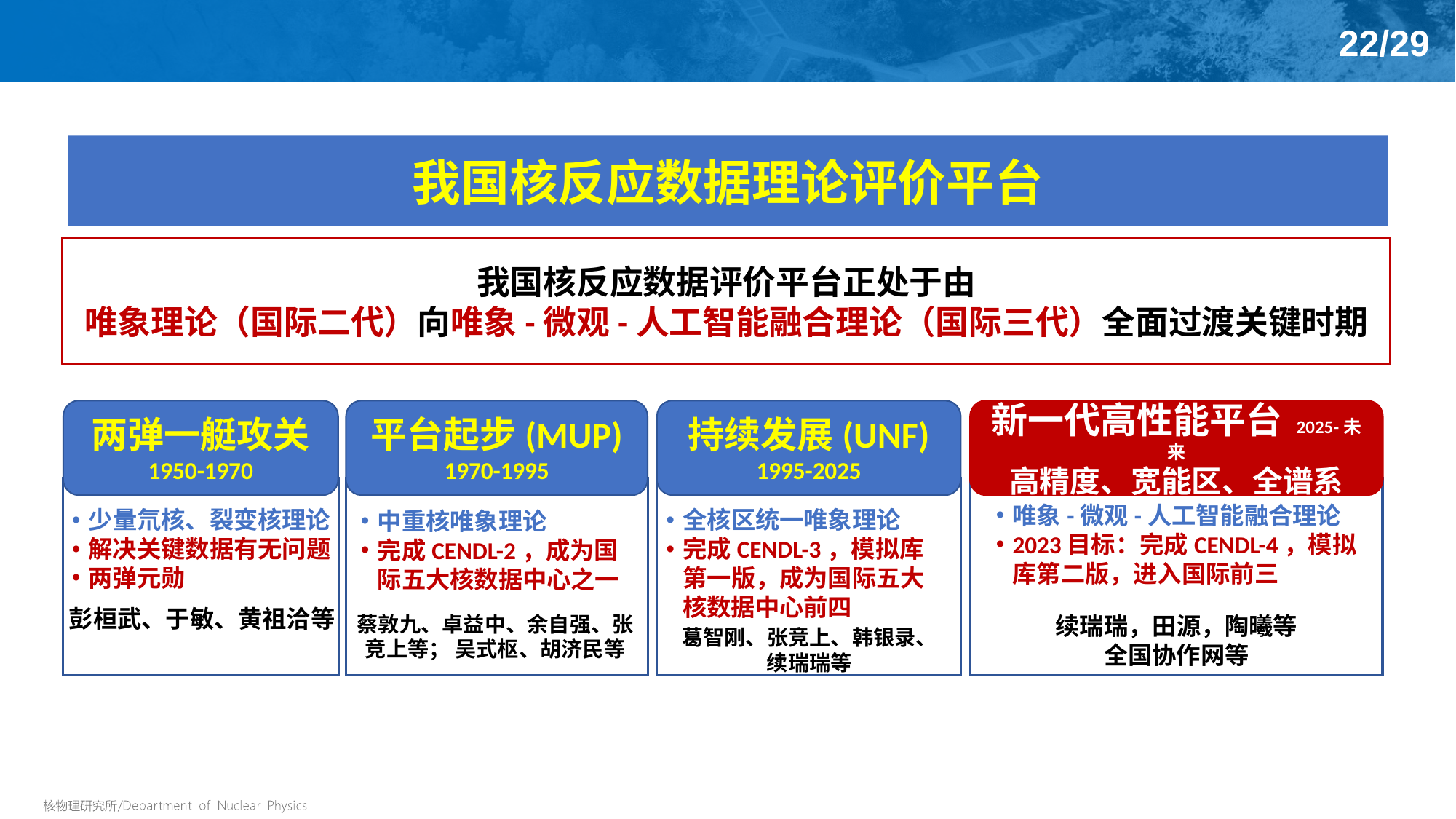

22/29
我国核反应数据理论评价平台
我国核反应数据评价平台正处于由
唯象理论（国际二代）向唯象-微观-人工智能融合理论（国际三代）全面过渡关键时期
两弹一艇攻关
1950-1970
平台起步(MUP)
1970-1995
持续发展(UNF)
1995-2025
新一代高性能平台 2025-未来
高精度、宽能区、全谱系

唯象-微观-人工智能融合理论
2023目标：完成CENDL-4，模拟库第二版，进入国际前三
少量氘核、裂变核理论
解决关键数据有无问题
两弹元勋
全核区统一唯象理论
完成CENDL-3，模拟库第一版，成为国际五大核数据中心前四
中重核唯象理论
完成CENDL-2，成为国际五大核数据中心之一
彭桓武、于敏、黄祖洽等
续瑞瑞，田源，陶曦等
全国协作网等
蔡敦九、卓益中、余自强、张竞上等； 吴式枢、胡济民等
葛智刚、张竞上、韩银录、
续瑞瑞等